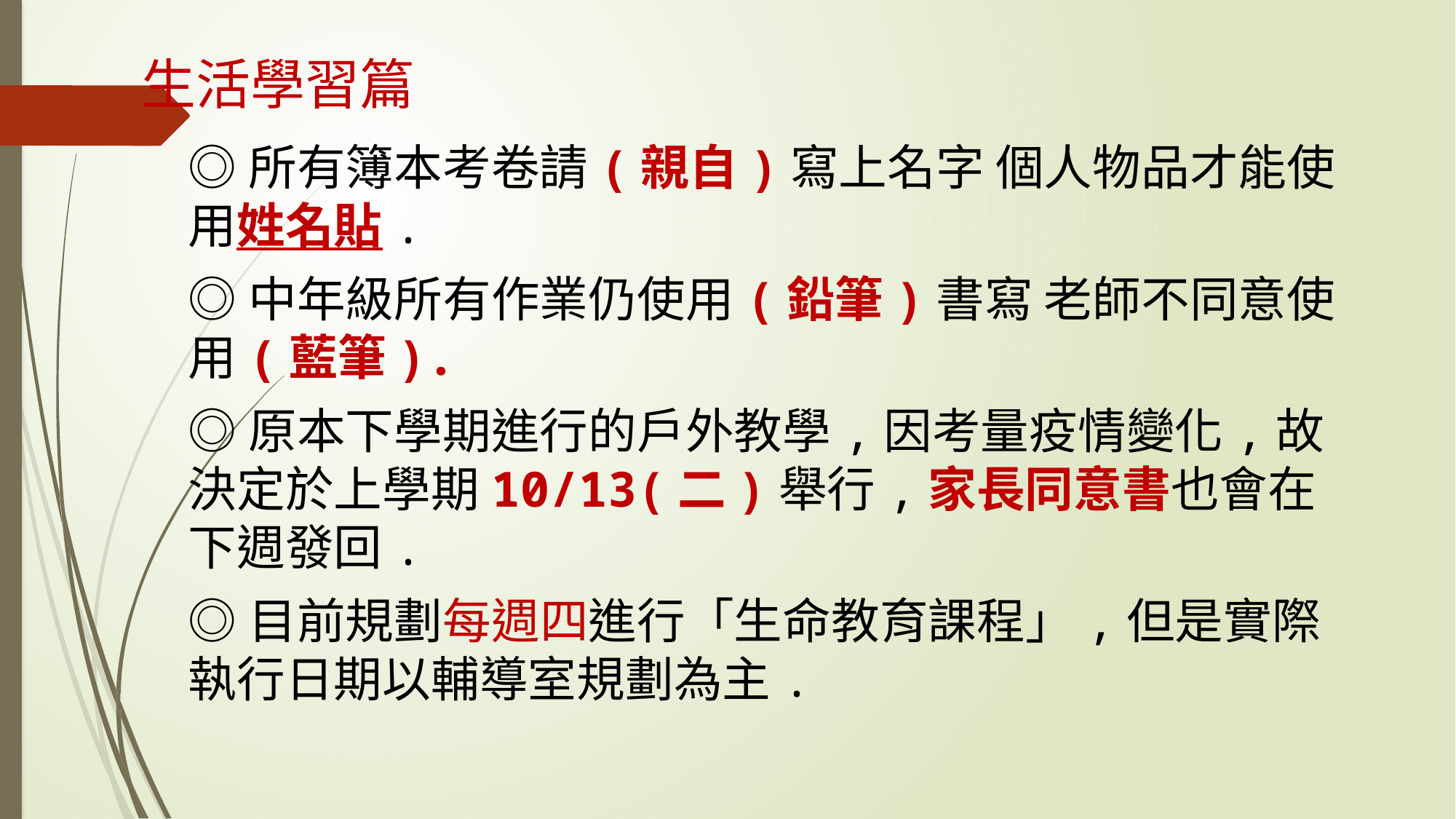

# 生活學習篇
◎所有簿本考卷請(親自)寫上名字 個人物品才能使用姓名貼.
◎中年級所有作業仍使用(鉛筆)書寫 老師不同意使用(藍筆).
◎原本下學期進行的戶外教學,因考量疫情變化,故決定於上學期10/13(二)舉行,家長同意書也會在下週發回.
◎目前規劃每週四進行「生命教育課程」,但是實際執行日期以輔導室規劃為主.